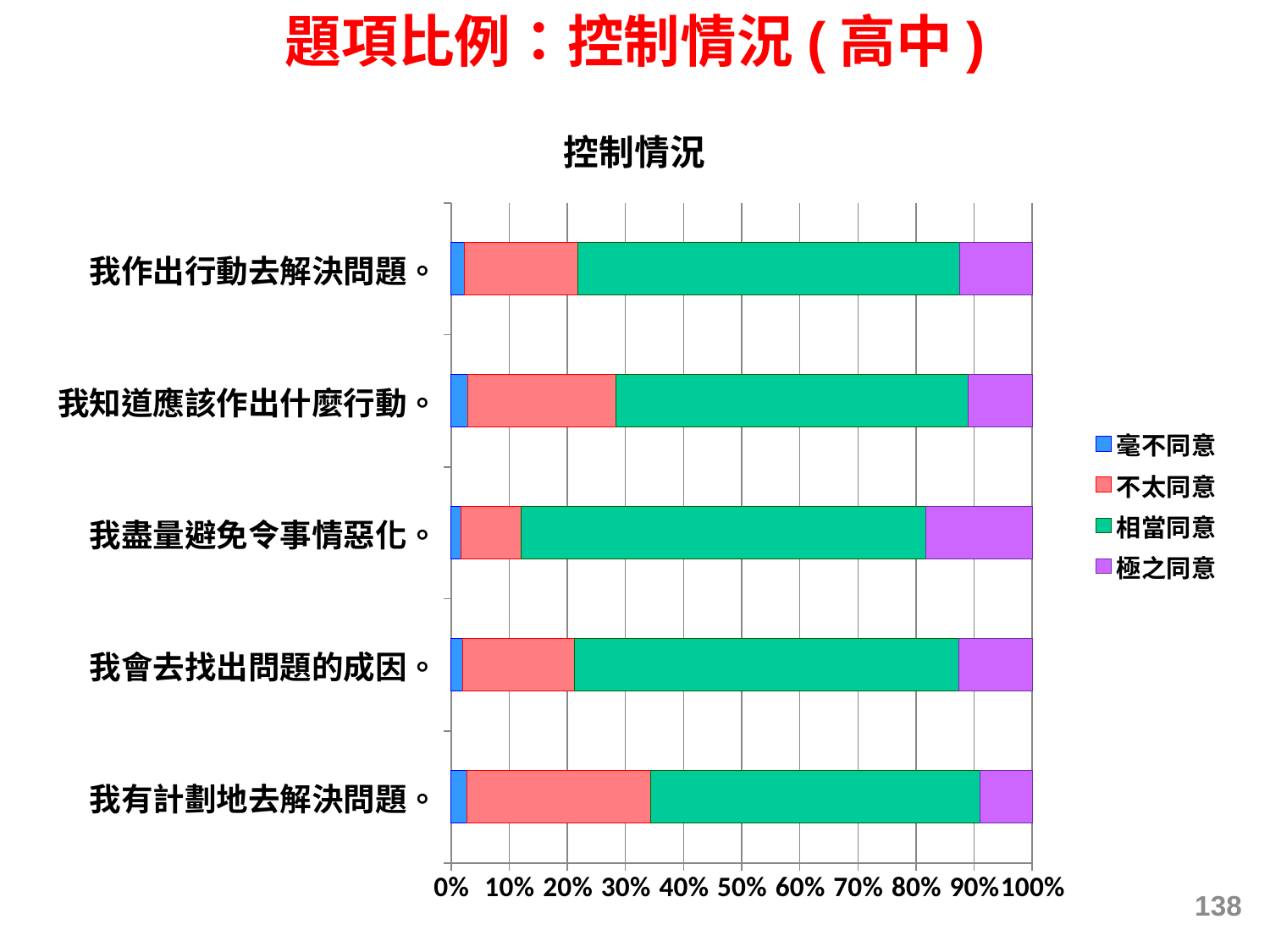

題項比例：控制情況(高中)

### Chart: 控制情況

| Category | 毫不同意 | 不太同意 | 相當同意 | 極之同意 |
|---|---|---|---|---|
| 我有計劃地去解決問題。 | 0.02749341912840022 | 0.31632056156771193 | 0.5669786487276982 | 0.08920737057619225 |
| 我會去找出問題的成因。 | 0.019332161687170526 | 0.19258933801991798 | 0.6613942589338049 | 0.12668424135910955 |
| 我盡量避免令事情惡化。 | 0.01712028094820018 | 0.10359964881474978 | 0.6954931226221847 | 0.1837869476148669 |
| 我知道應該作出什麼行動。 | 0.029282576866764286 | 0.2546120058565154 | 0.6060029282576865 | 0.11010248901903368 |
| 我作出行動去解決問題。 | 0.0228270412642669 | 0.1956394498097747 | 0.6561311091600834 | 0.1254023997658769 |
138